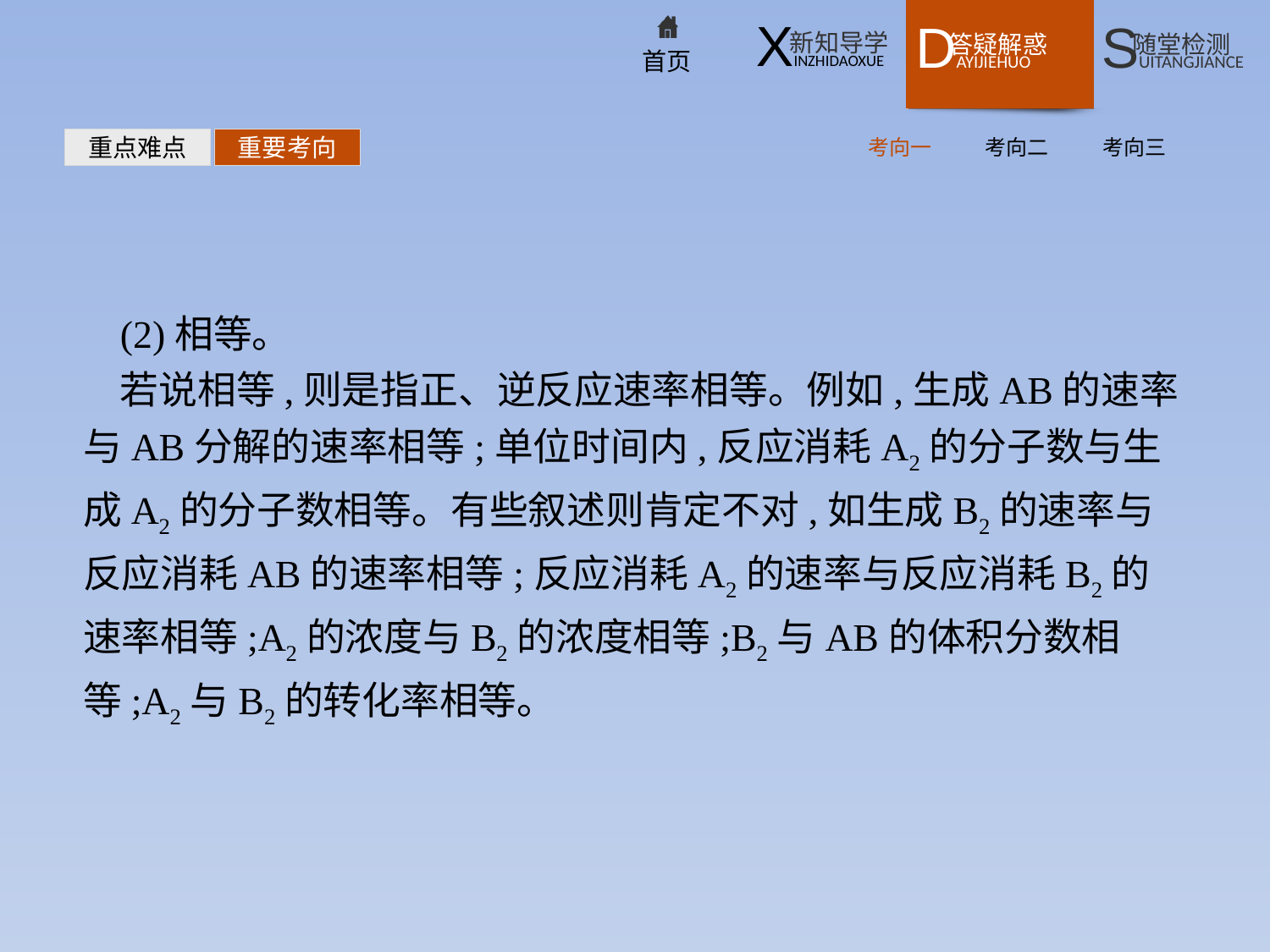

考向一
考向二
考向三
重点难点
重要考向
(2)相等。
若说相等,则是指正、逆反应速率相等。例如,生成AB的速率与AB分解的速率相等;单位时间内,反应消耗A2的分子数与生成A2的分子数相等。有些叙述则肯定不对,如生成B2的速率与反应消耗AB的速率相等;反应消耗A2的速率与反应消耗B2的速率相等;A2的浓度与B2的浓度相等;B2与AB的体积分数相等;A2与B2的转化率相等。